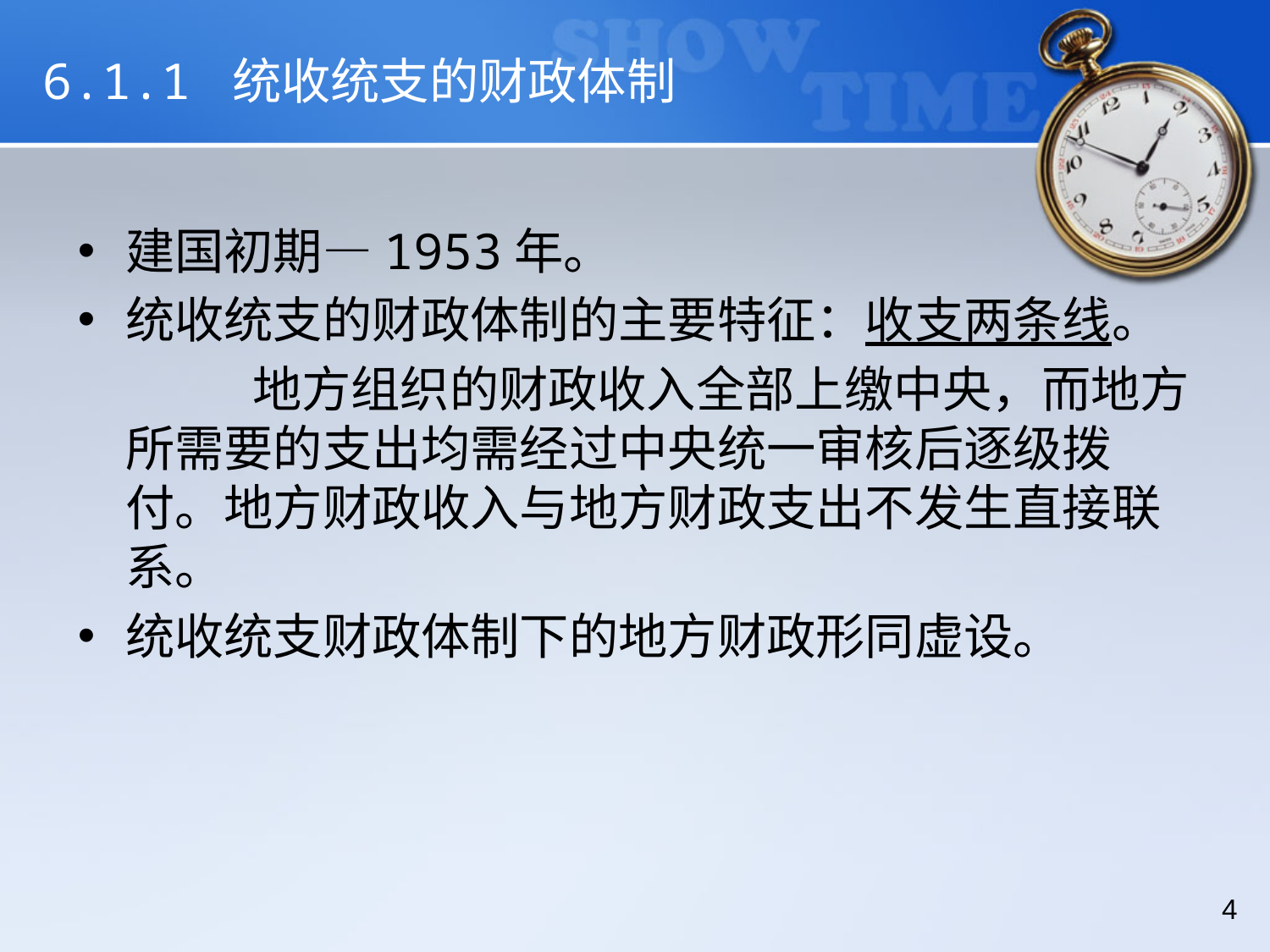

# 6.1.1 统收统支的财政体制
建国初期—1953年。
统收统支的财政体制的主要特征：收支两条线。
		地方组织的财政收入全部上缴中央，而地方所需要的支出均需经过中央统一审核后逐级拨付。地方财政收入与地方财政支出不发生直接联系。
统收统支财政体制下的地方财政形同虚设。
4